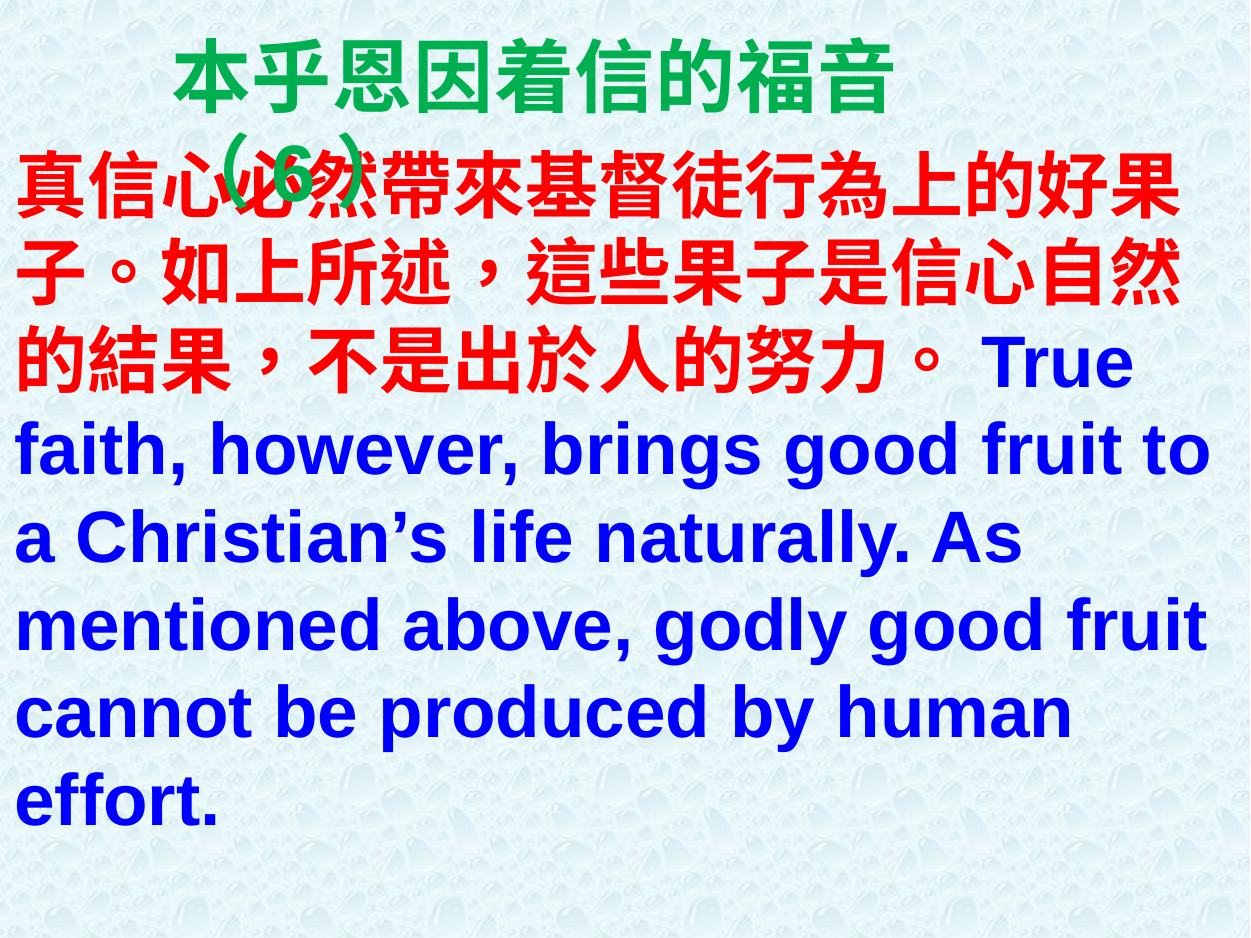

本乎恩因着信的福音（6）
真信心必然帶來基督徒行為上的好果子。如上所述，這些果子是信心自然的結果，不是出於人的努力。True faith, however, brings good fruit to a Christian’s life naturally. As mentioned above, godly good fruit cannot be produced by human effort.